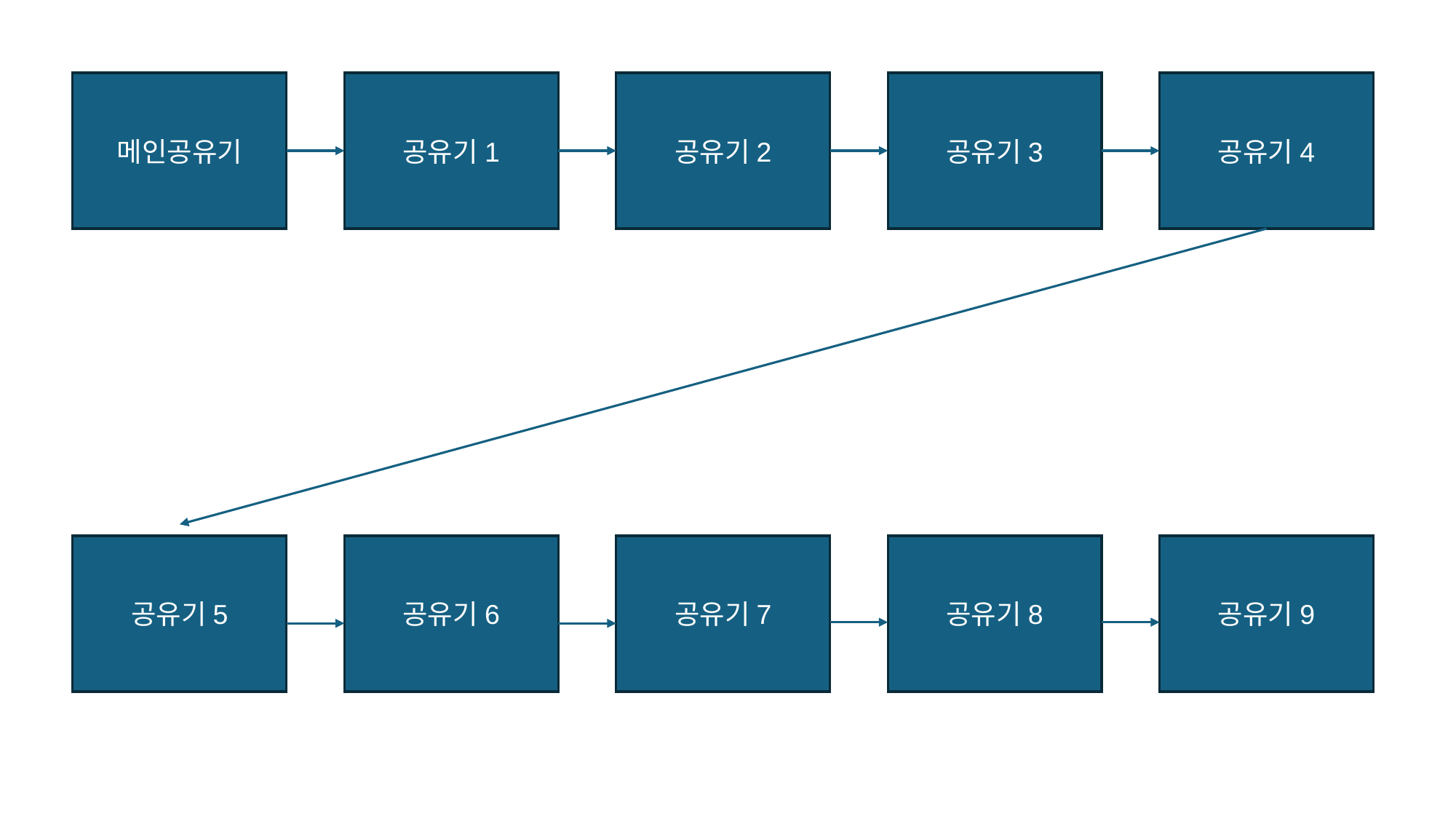

공유기4
공유기3
공유기2
공유기1
메인공유기
공유기7
공유기8
공유기9
공유기5
공유기6